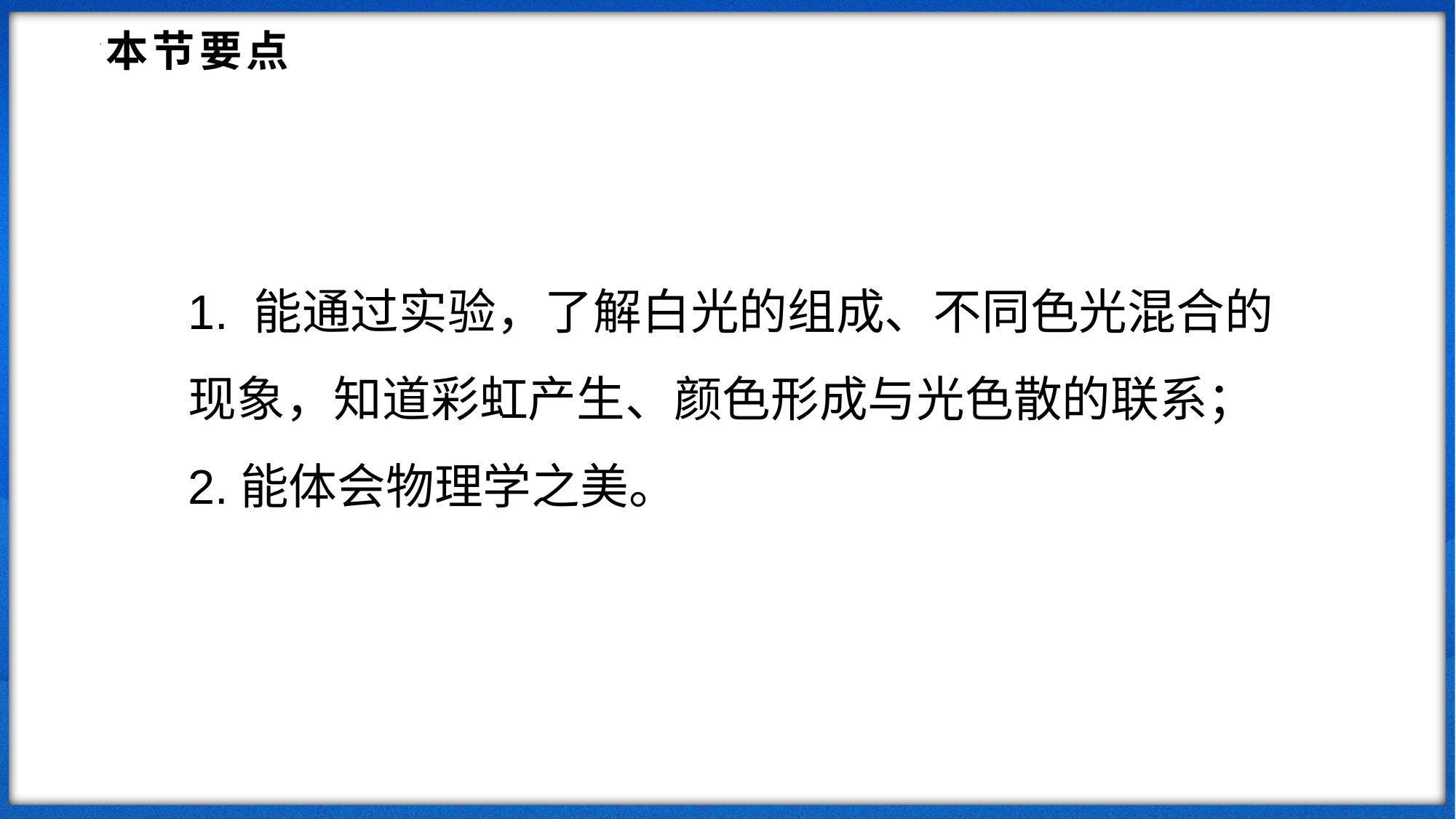

本节要点
1. 能通过实验，了解白光的组成、不同色光混合的现象，知道彩虹产生、颜色形成与光色散的联系；
2.能体会物理学之美。